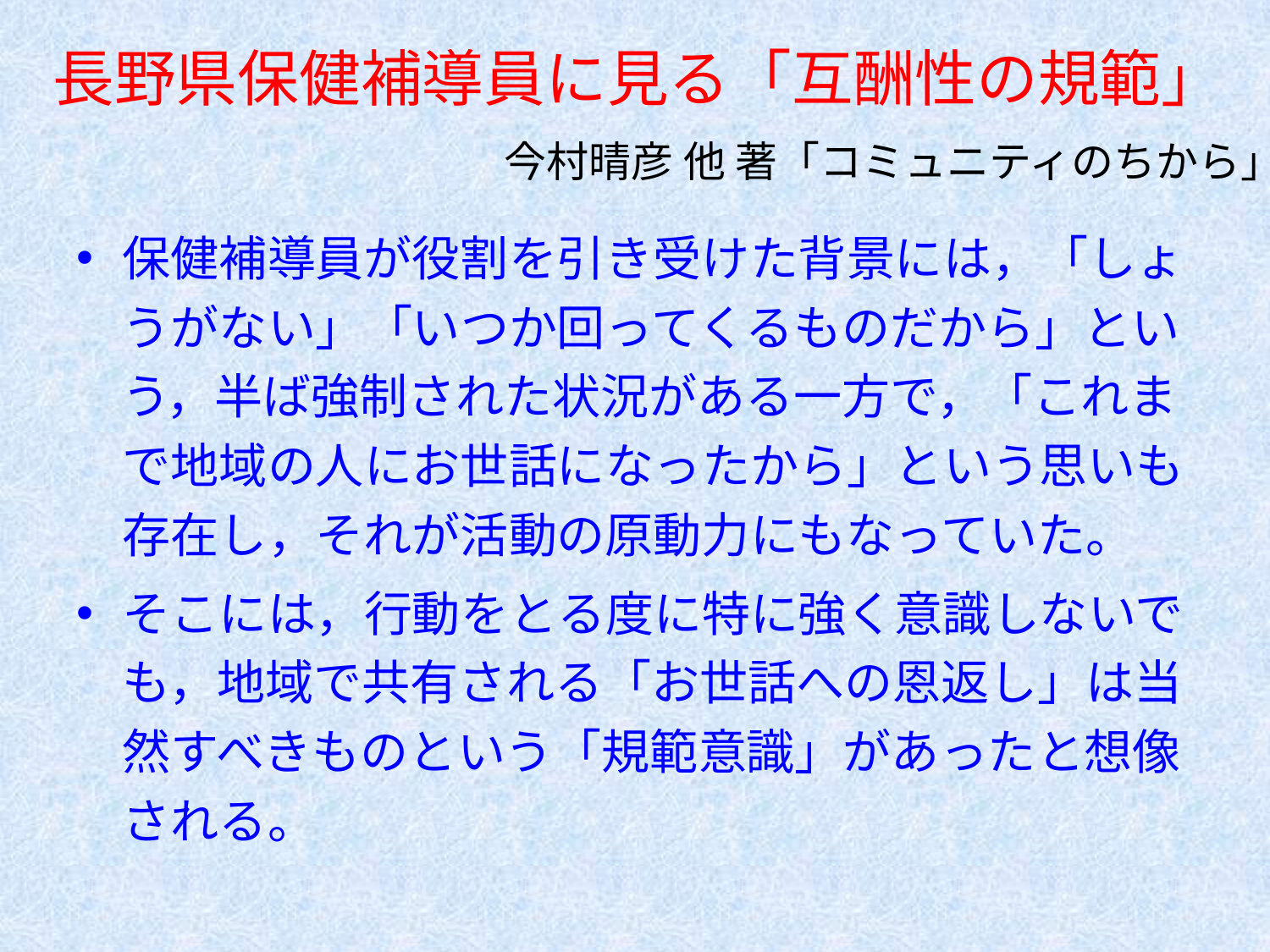

# 長野県保健補導員に見る「互酬性の規範」
今村晴彦 他 著「コミュニティのちから」
保健補導員が役割を引き受けた背景には，「しょうがない」「いつか回ってくるものだから」という，半ば強制された状況がある一方で，「これまで地域の人にお世話になったから」という思いも存在し，それが活動の原動力にもなっていた。
そこには，行動をとる度に特に強く意識しないでも，地域で共有される「お世話への恩返し」は当然すべきものという「規範意識」があったと想像される。